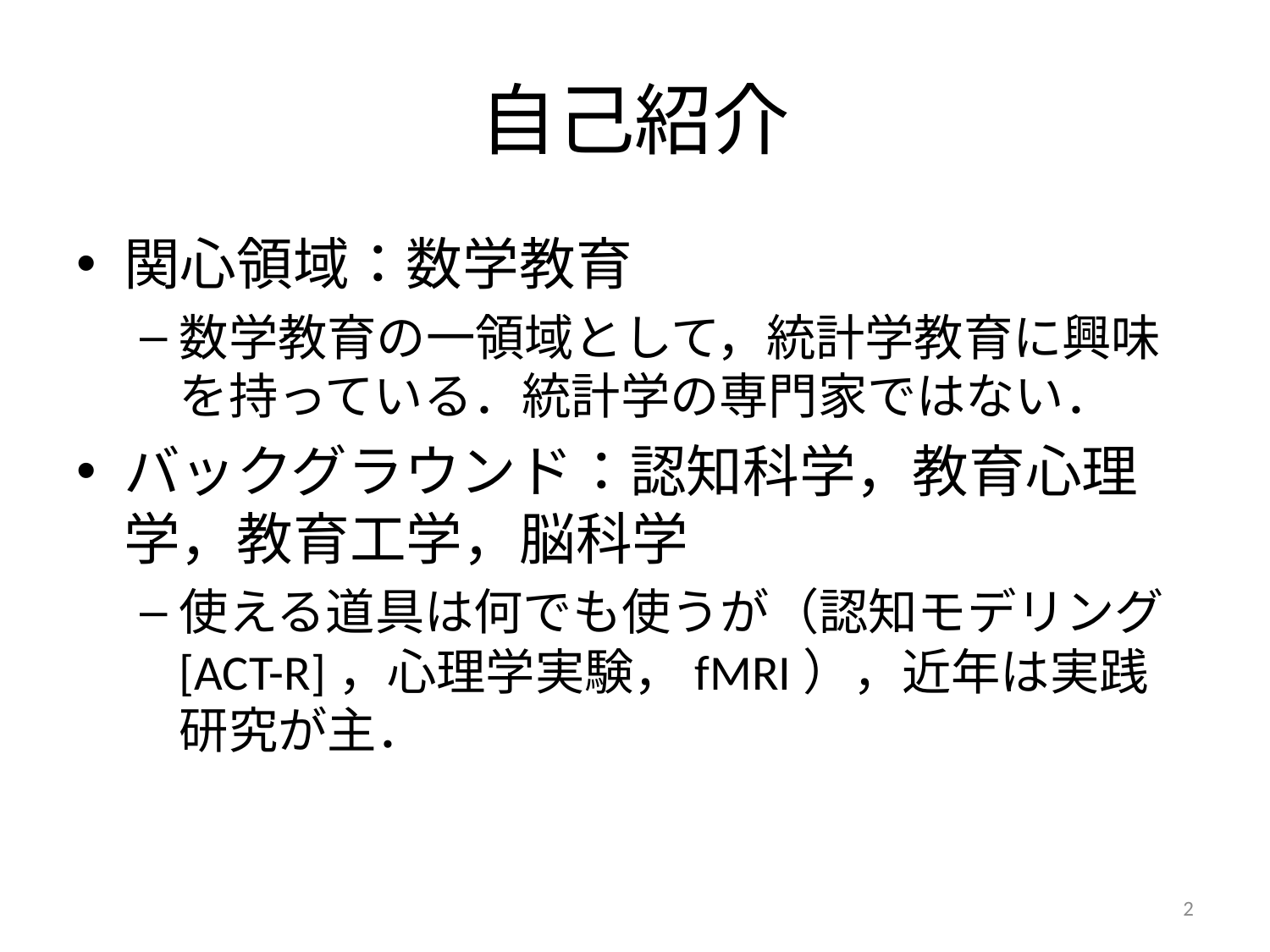

# 自己紹介
関心領域：数学教育
数学教育の一領域として，統計学教育に興味を持っている．統計学の専門家ではない．
バックグラウンド：認知科学，教育心理学，教育工学，脳科学
使える道具は何でも使うが（認知モデリング[ACT-R]，心理学実験，fMRI），近年は実践研究が主．
2